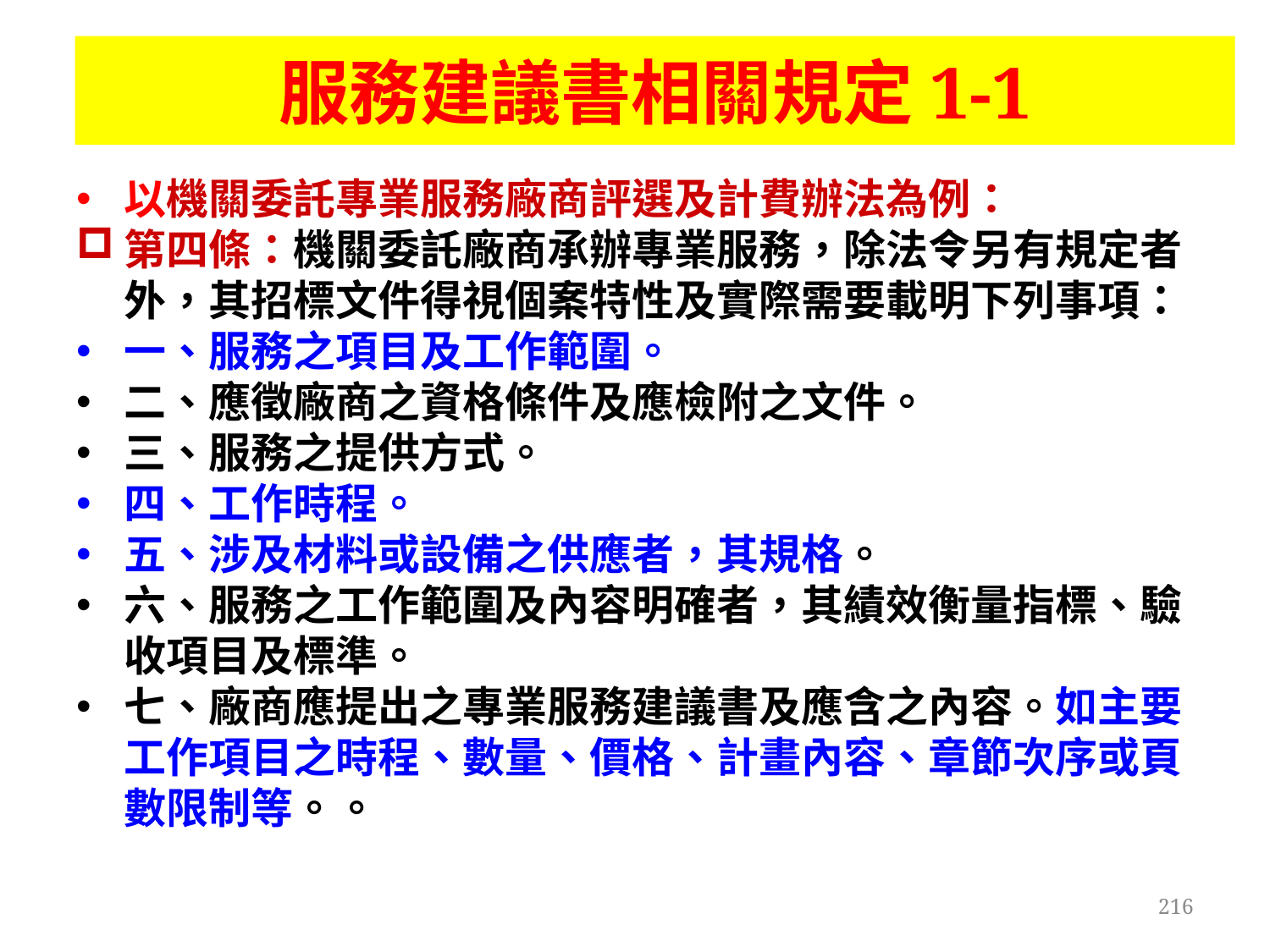

# 服務建議書相關規定1-1
以機關委託專業服務廠商評選及計費辦法為例：
第四條：機關委託廠商承辦專業服務，除法令另有規定者外，其招標文件得視個案特性及實際需要載明下列事項：
一、服務之項目及工作範圍。
二、應徵廠商之資格條件及應檢附之文件。
三、服務之提供方式。
四、工作時程。
五、涉及材料或設備之供應者，其規格。
六、服務之工作範圍及內容明確者，其績效衡量指標、驗收項目及標準。
七、廠商應提出之專業服務建議書及應含之內容。如主要工作項目之時程、數量、價格、計畫內容、章節次序或頁數限制等。。
216